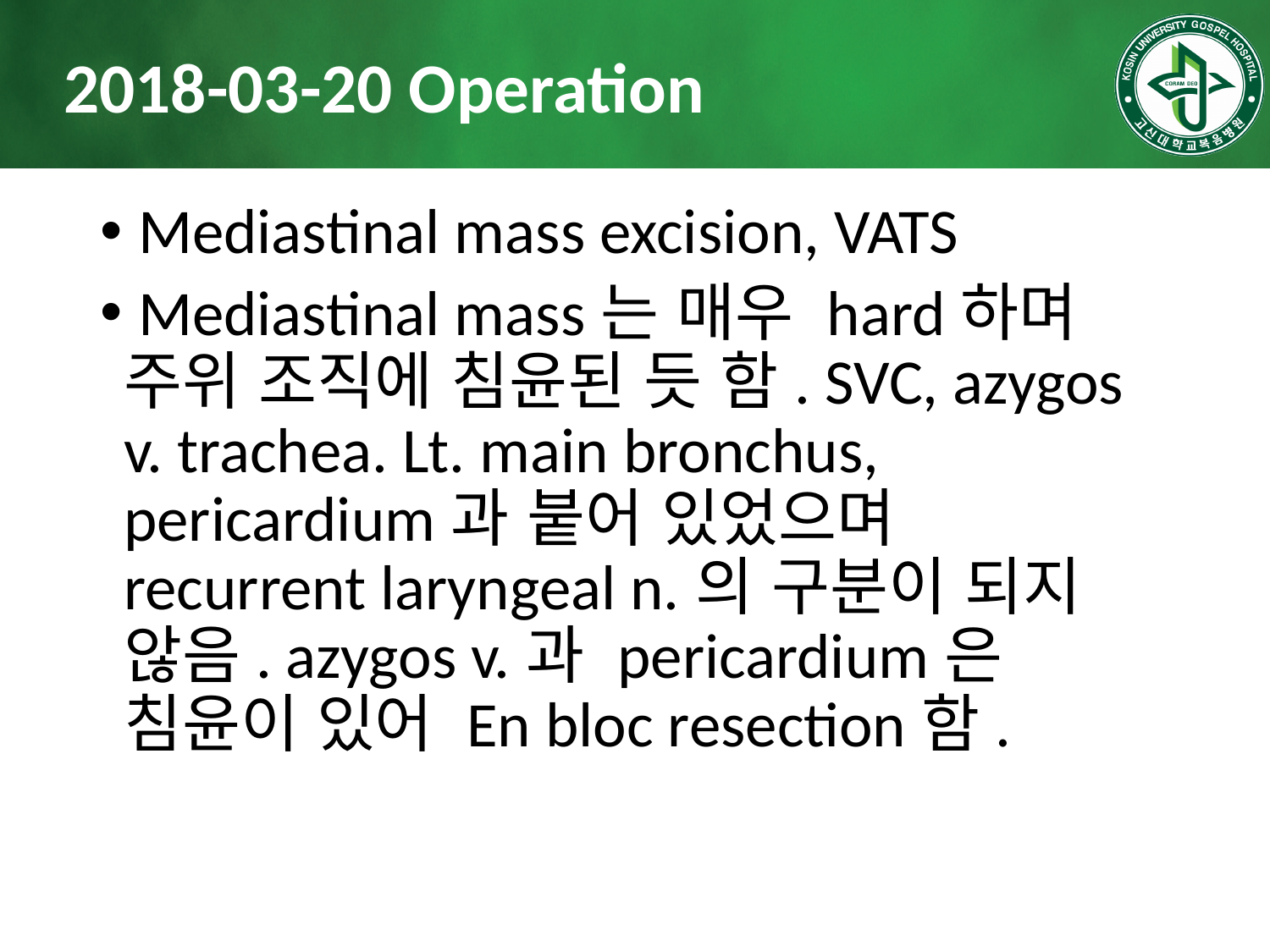

# 2018-03-20 Operation
 Mediastinal mass excision, VATS
 Mediastinal mass는 매우 hard하며 주위 조직에 침윤된 듯 함. SVC, azygos v. trachea. Lt. main bronchus, pericardium과 붙어 있었으며 recurrent laryngeal n.의 구분이 되지 않음. azygos v.과 pericardium은 침윤이 있어 En bloc resection함.